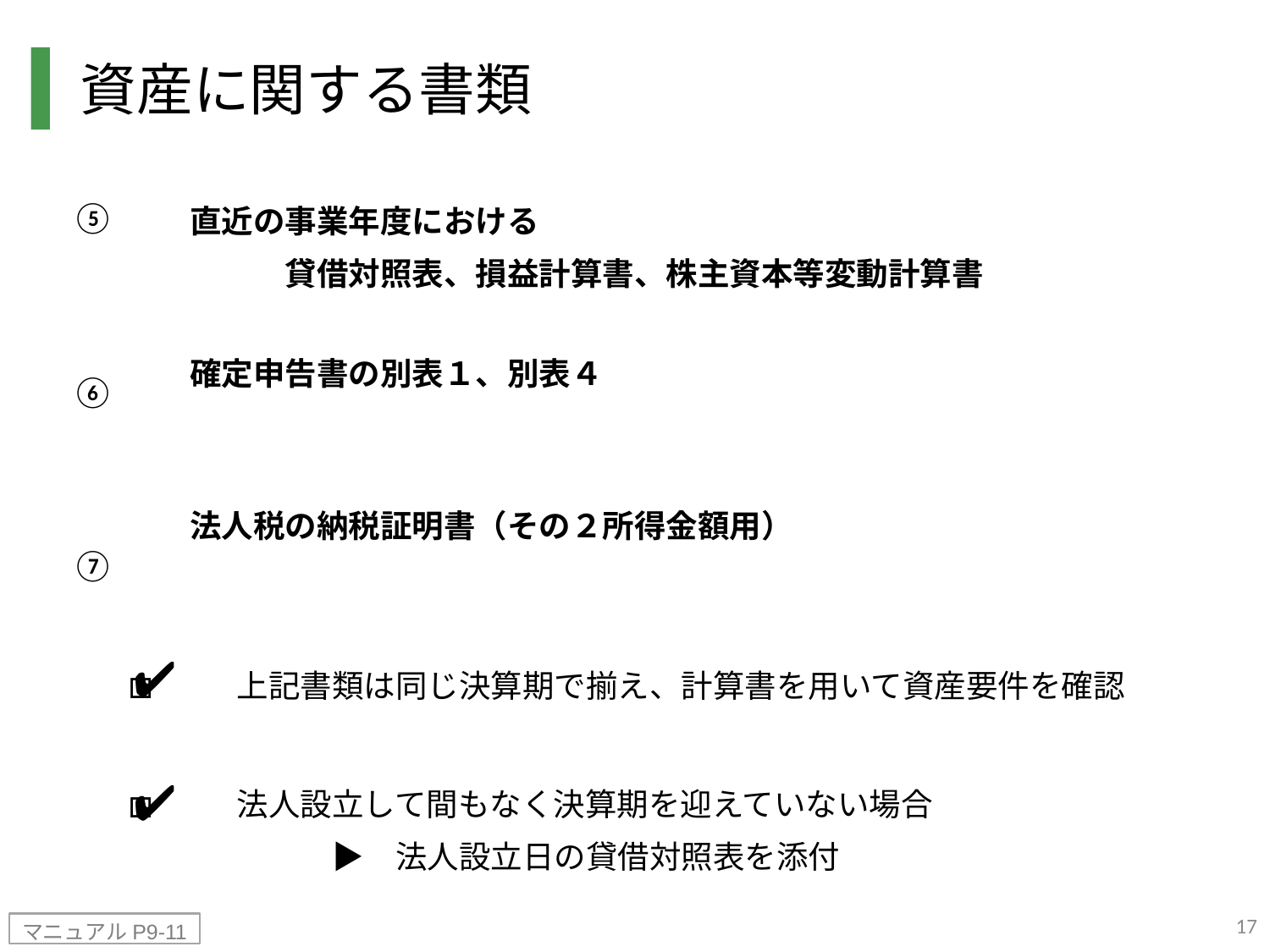

# 資産に関する書類
　直近の事業年度における
　　　　貸借対照表、損益計算書、株主資本等変動計算書

　確定申告書の別表１、別表４

　法人税の納税証明書（その２所得金額用）
⑤
⑥
⑦
✔
□
上記書類は同じ決算期で揃え、計算書を用いて資産要件を確認

法人設立して間もなく決算期を迎えていない場合
　　　▶　法人設立日の貸借対照表を添付
✔
□
17
マニュアルP9-11